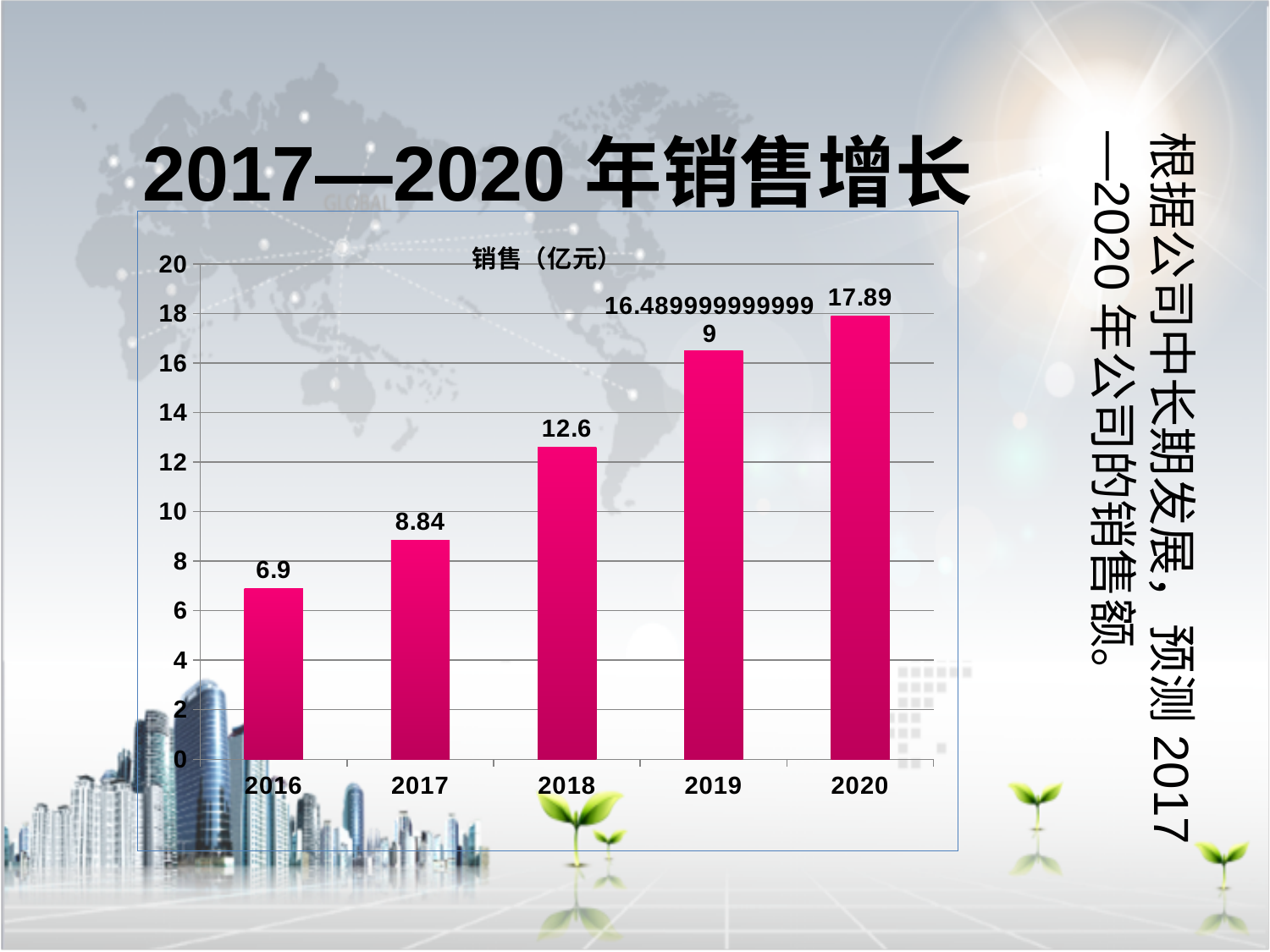

# 2017—2020年销售增长
根据公司中长期发展，预测2017—2020年公司的销售额。

### Chart: 销售（亿元）

| Category | 销售预测（亿元） |
|---|---|
| 2016 | 6.9 |
| 2017 | 8.84 |
| 2018 | 12.6 |
| 2019 | 16.489999999999867 |
| 2020 | 17.89 |